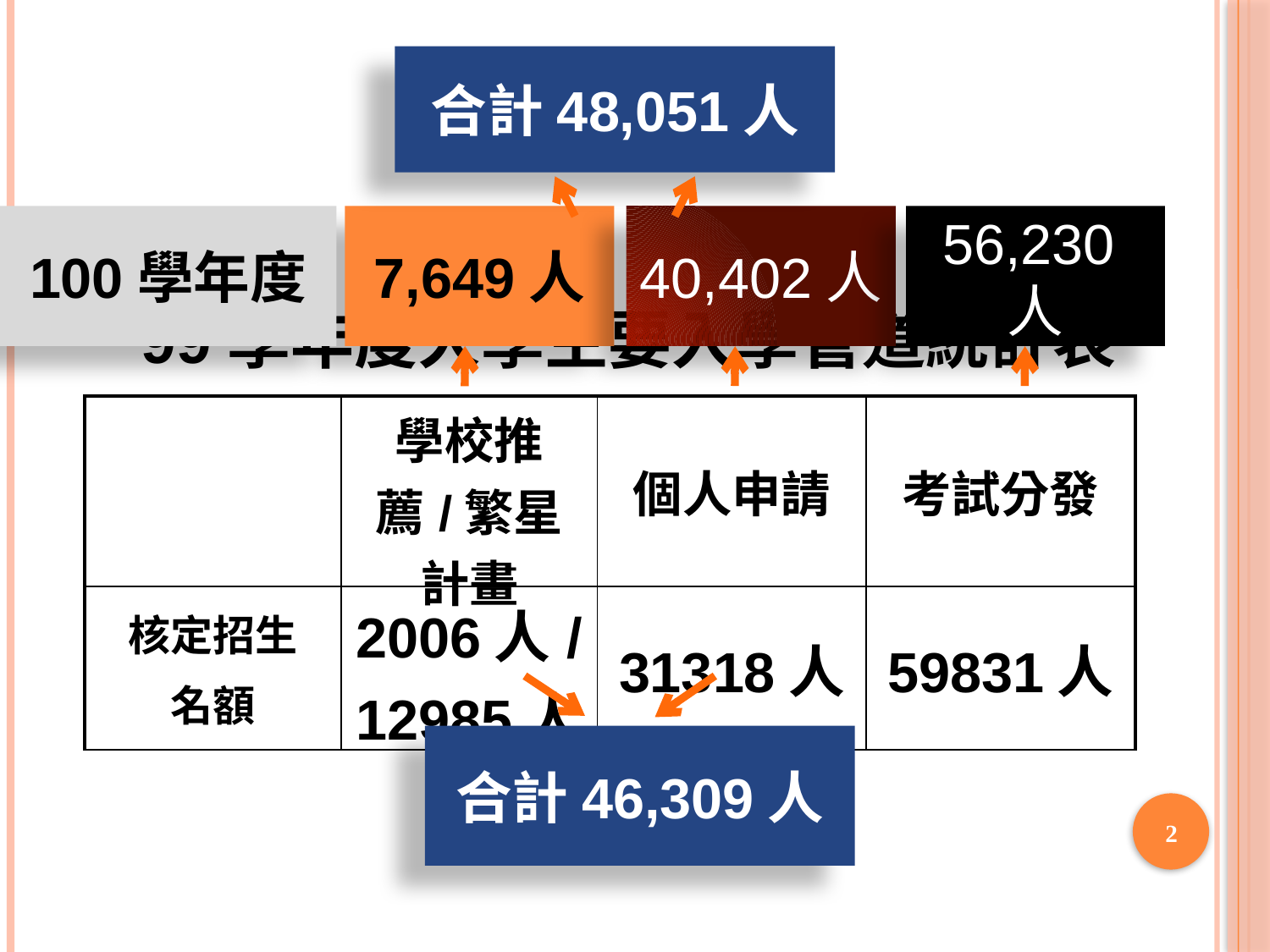

合計48,051人
100學年度
7,649人
40,402人
56,230人
# 99學年度大學主要入學管道統計表
|  | 學校推薦/繁星計畫 | 個人申請 | 考試分發 |
| --- | --- | --- | --- |
| 核定招生 名額 | 2006人/ 12985人 | 31318人 | 59831人 |
合計46,309人
2